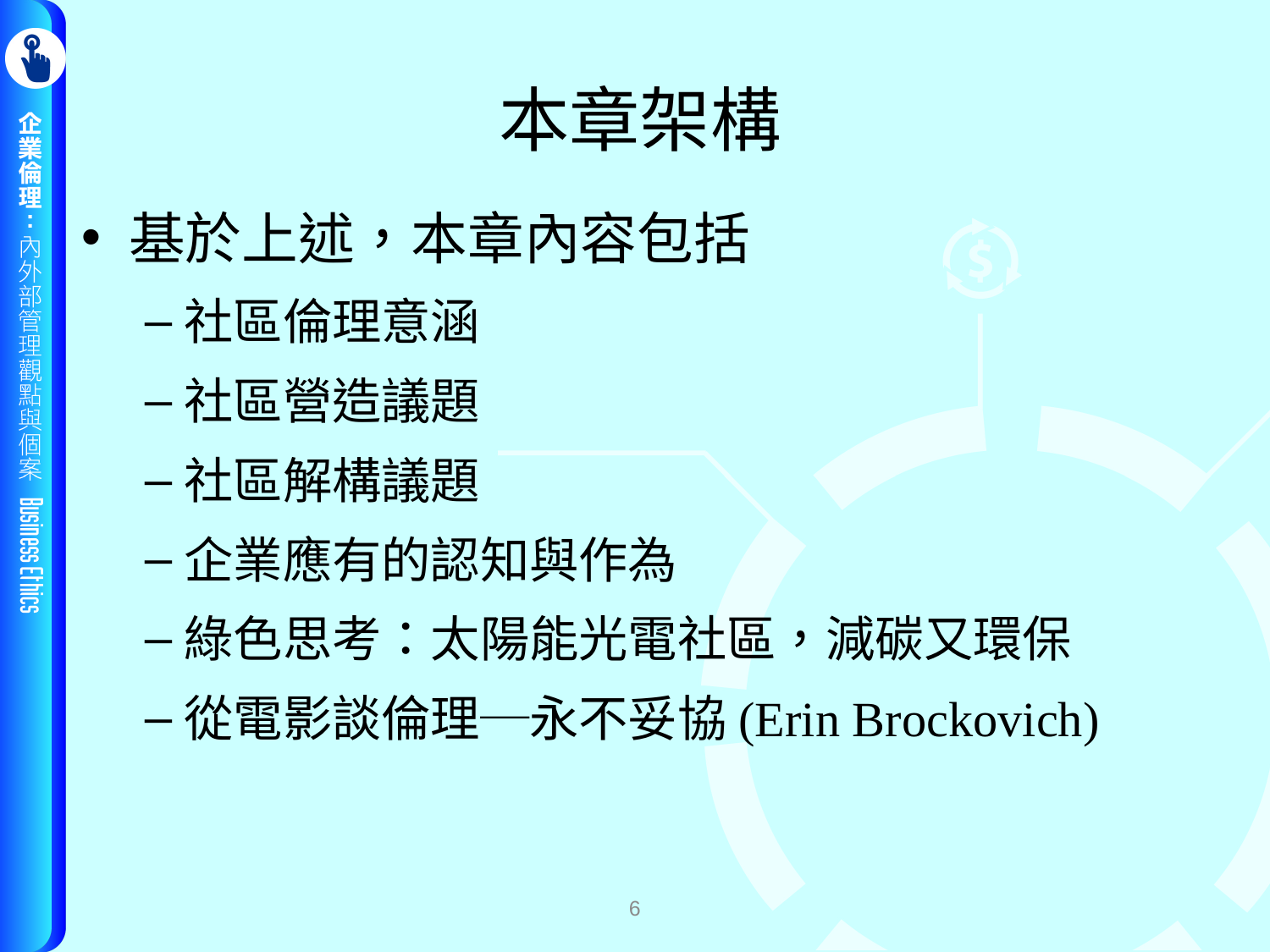

# 本章架構
基於上述，本章內容包括
社區倫理意涵
社區營造議題
社區解構議題
企業應有的認知與作為
綠色思考：太陽能光電社區，減碳又環保
從電影談倫理─永不妥協(Erin Brockovich)
6